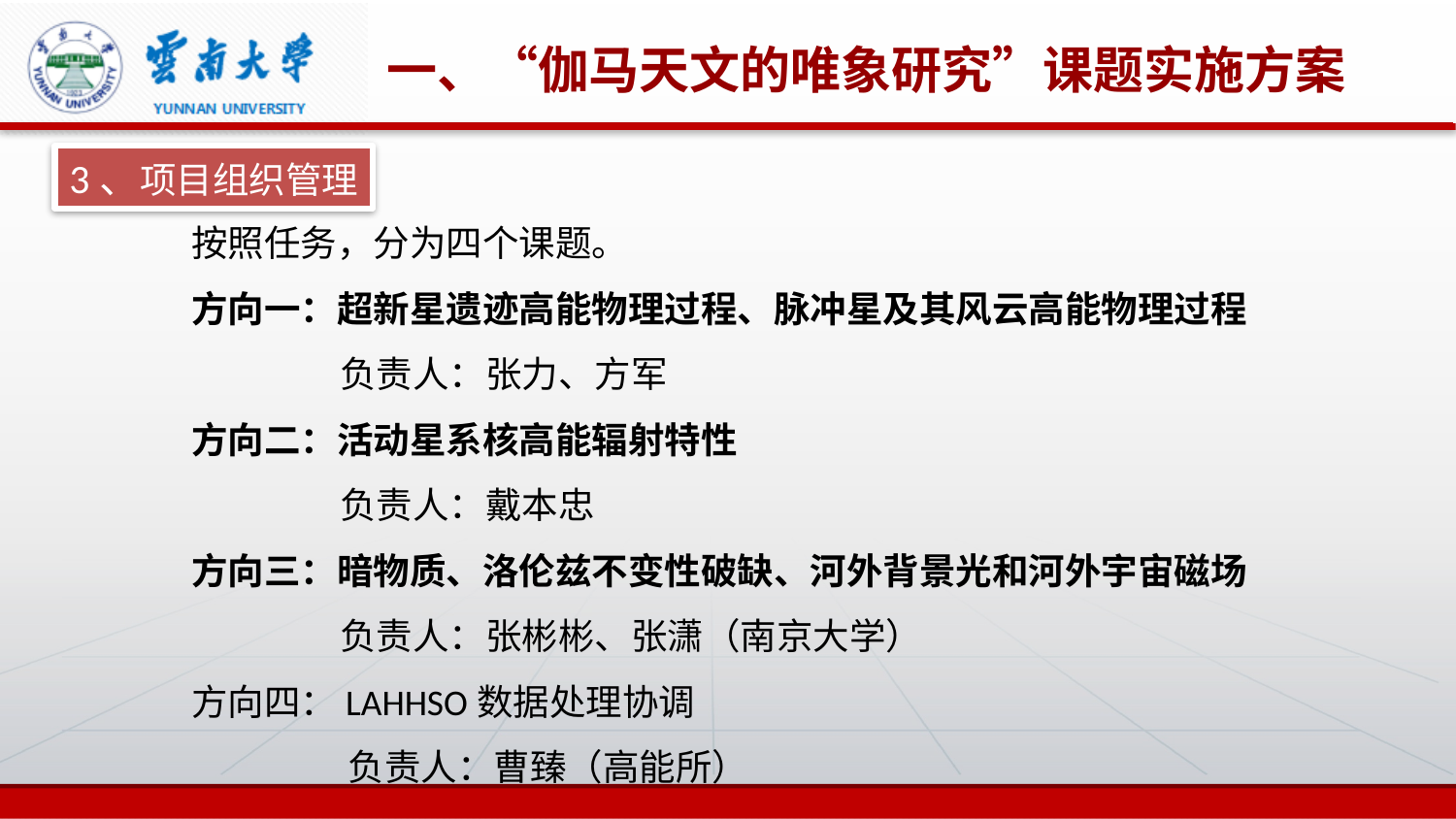

一、“伽马天文的唯象研究”课题实施方案
3、项目组织管理
按照任务，分为四个课题。
方向一：超新星遗迹高能物理过程、脉冲星及其风云高能物理过程
                 负责人：张力、方军
方向二：活动星系核高能辐射特性
                 负责人：戴本忠
方向三：暗物质、洛伦兹不变性破缺、河外背景光和河外宇宙磁场
                 负责人：张彬彬、张潇（南京大学）
方向四：LAHHSO数据处理协调
                  负责人：曹臻（高能所）